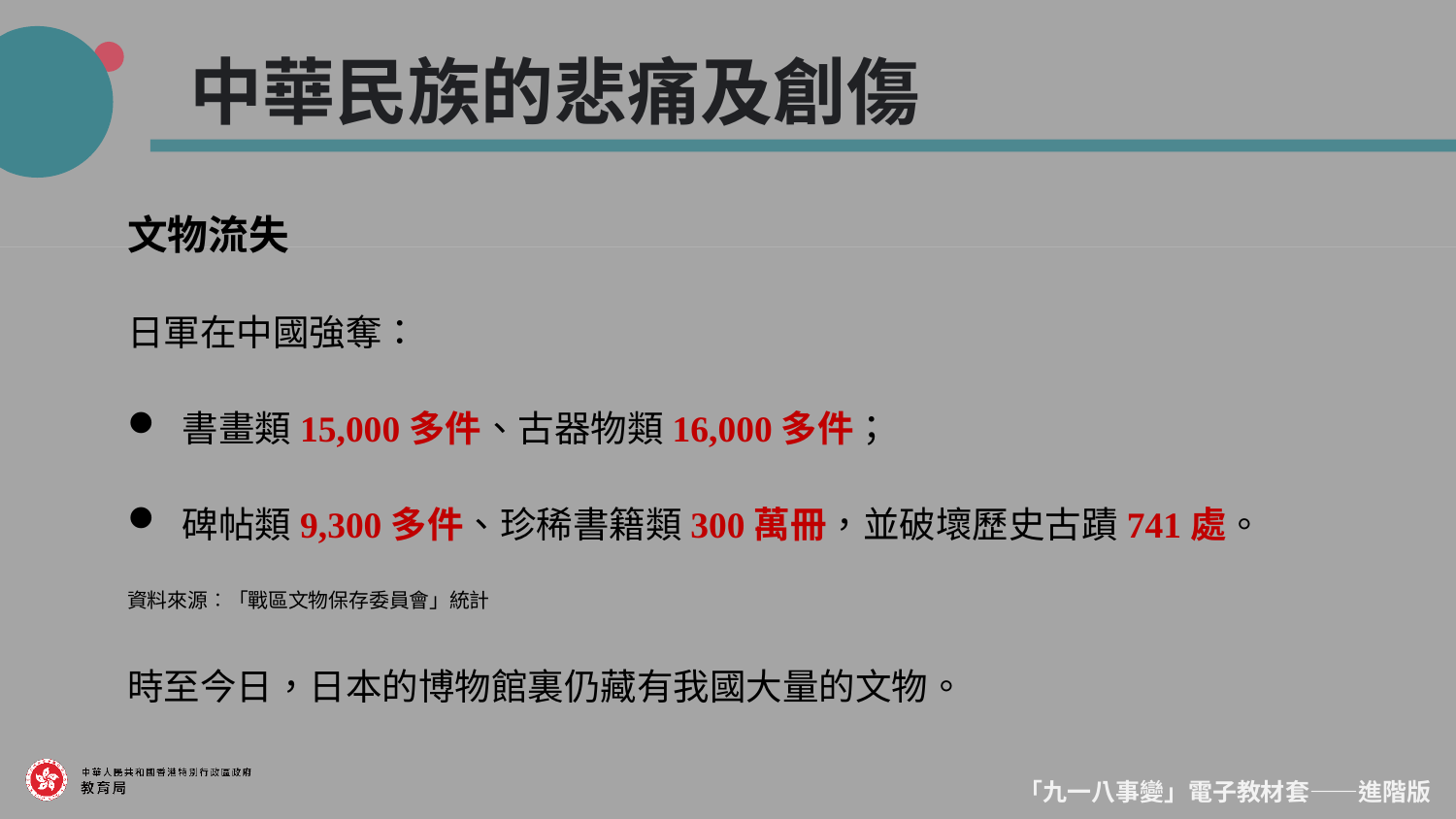

中華民族的悲痛及創傷

文物流失
日軍在中國強奪：
書畫類15,000多件、古器物類16,000多件；
碑帖類9,300多件、珍稀書籍類300萬冊，並破壞歷史古蹟741處。
資料來源︰「戰區文物保存委員會」統計
時至今日，日本的博物館裏仍藏有我國大量的文物。